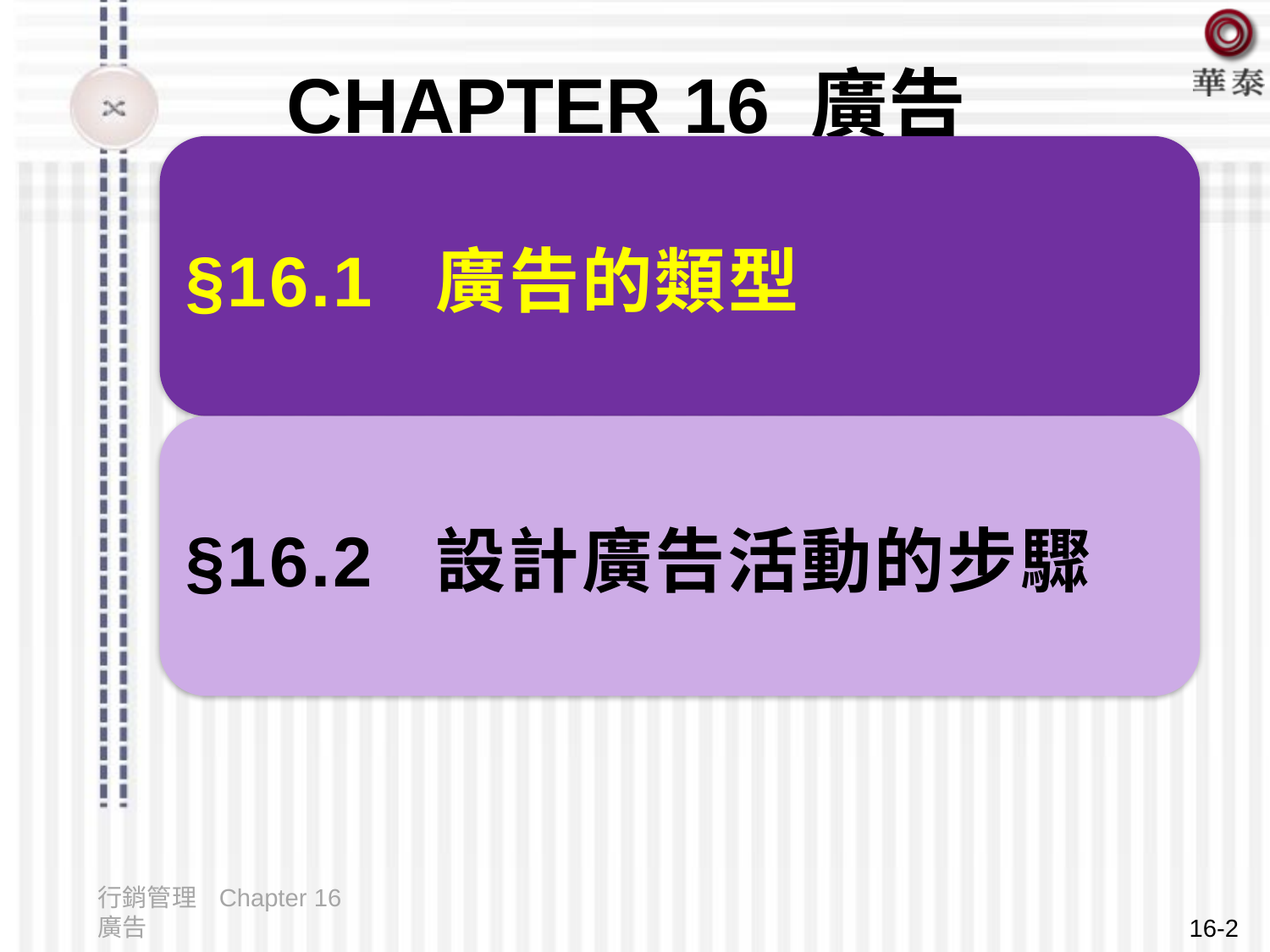

# Chapter 16 廣告
§16.1  廣告的類型
§16.2  設計廣告活動的步驟
行銷管理   Chapter 16   廣告
16-2